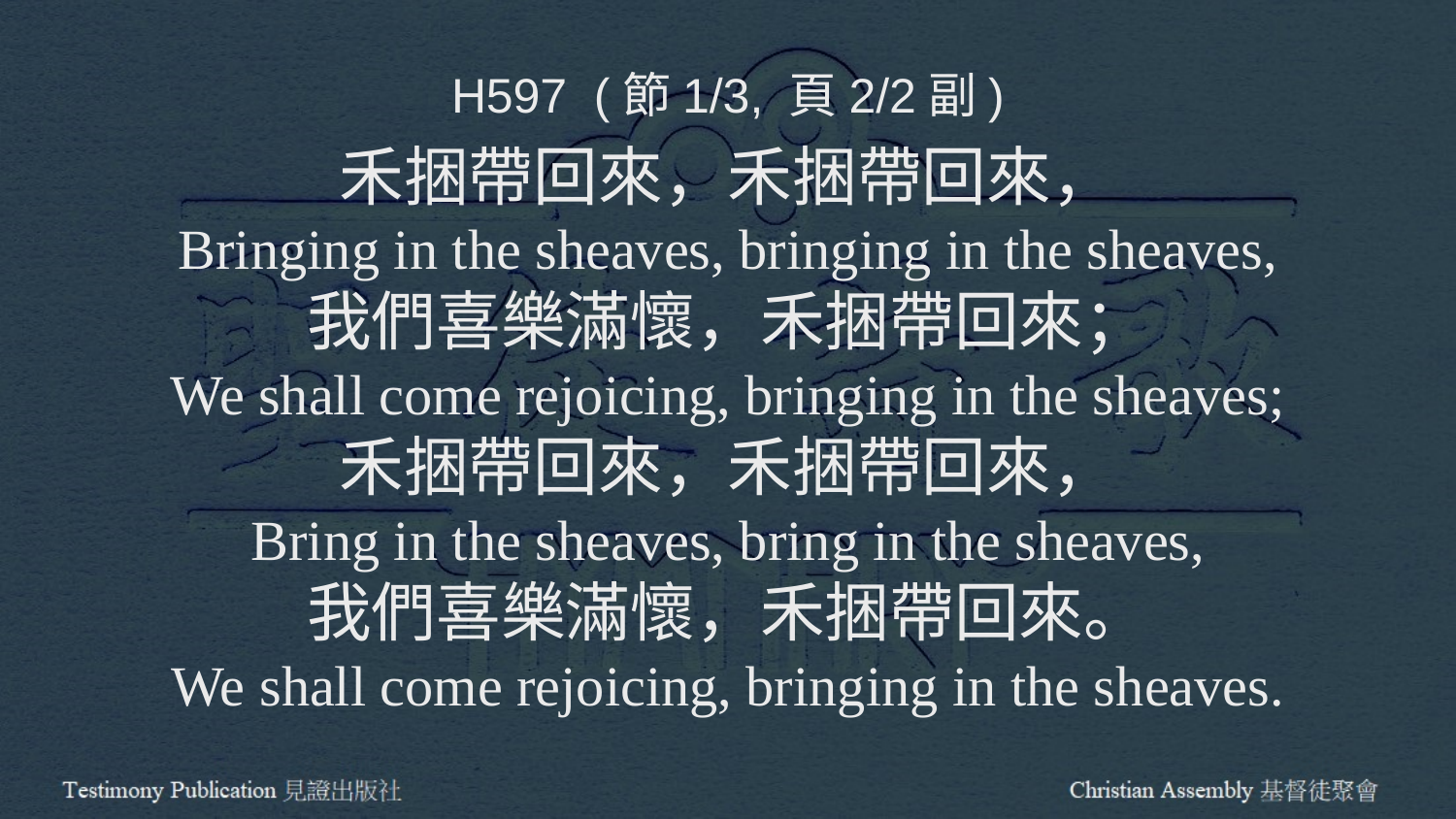

H597  (節1/3, 頁2/2副)
禾捆帶回來，禾捆帶回來，
Bringing in the sheaves, bringing in the sheaves,
我們喜樂滿懷，禾捆帶回來；
We shall come rejoicing, bringing in the sheaves;
禾捆帶回來，禾捆帶回來，
Bring in the sheaves, bring in the sheaves,
我們喜樂滿懷，禾捆帶回來。
We shall come rejoicing, bringing in the sheaves.